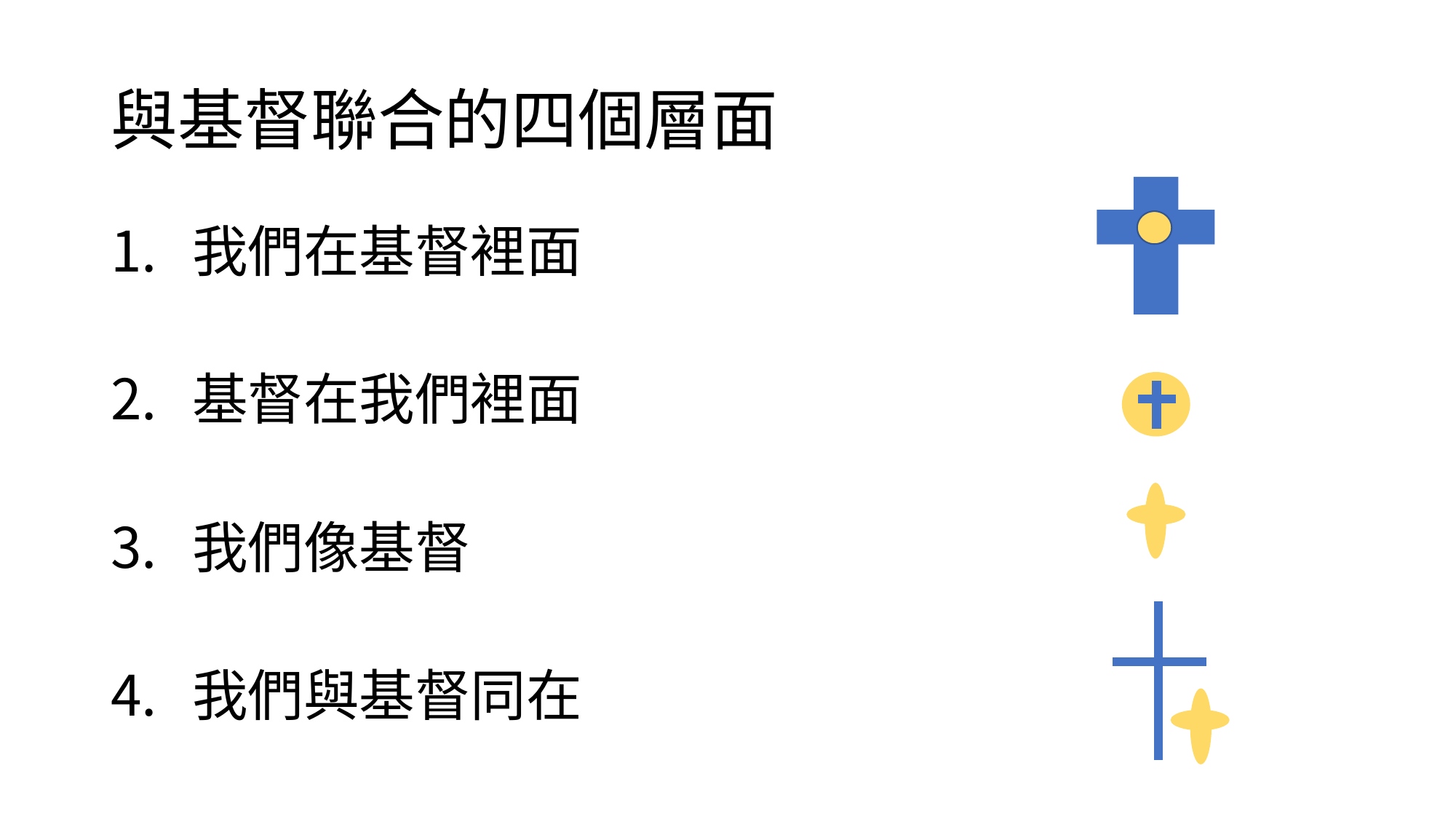

# 與基督聯合的四個層面

我們在基督裡面

基督在我們裡面

我們像基督

我們與基督同在